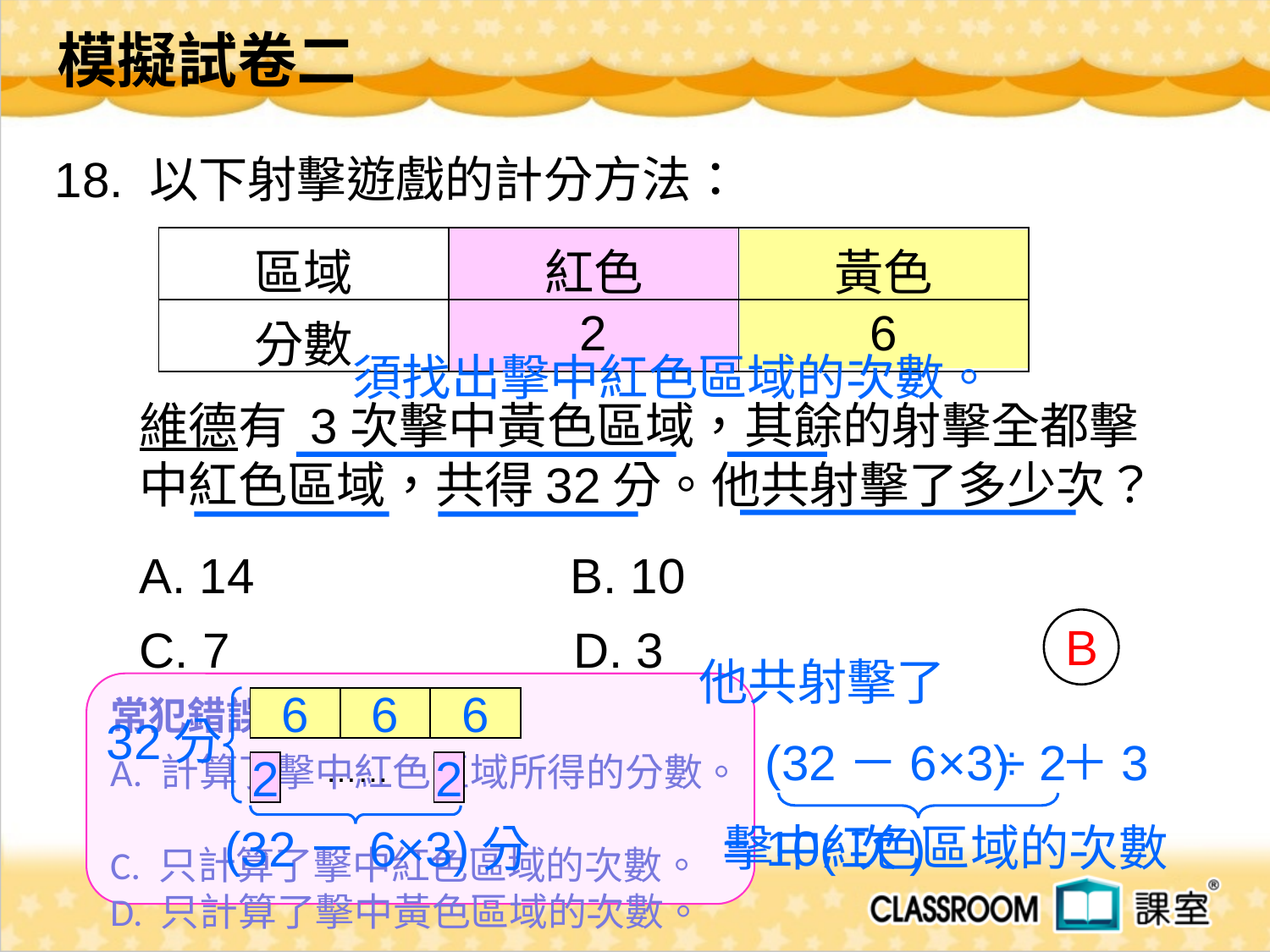

模擬試卷二
18. 以下射擊遊戲的計分方法：

| 區域 | 紅色 | 黃色 |
| --- | --- | --- |
| 分數 | 2 | 6 |

須找出擊中紅色區域的次數。
維德有 3次擊中黃色區域，其餘的射擊全都擊中紅色區域，共得32分。他共射擊了多少次？
 14                       B. 10
C. 7                         D. 3

B
他共射擊了

常犯錯誤
A. 計算了擊中紅色區域所得的分數。
C. 只計算了擊中紅色區域的次數。
D. 只計算了擊中黃色區域的次數。

6
6
6
32分

   (32－6×3)
÷ 2
＋3
……
2
2
= 10(次)
擊中紅色區域的次數
(32－6×3)分